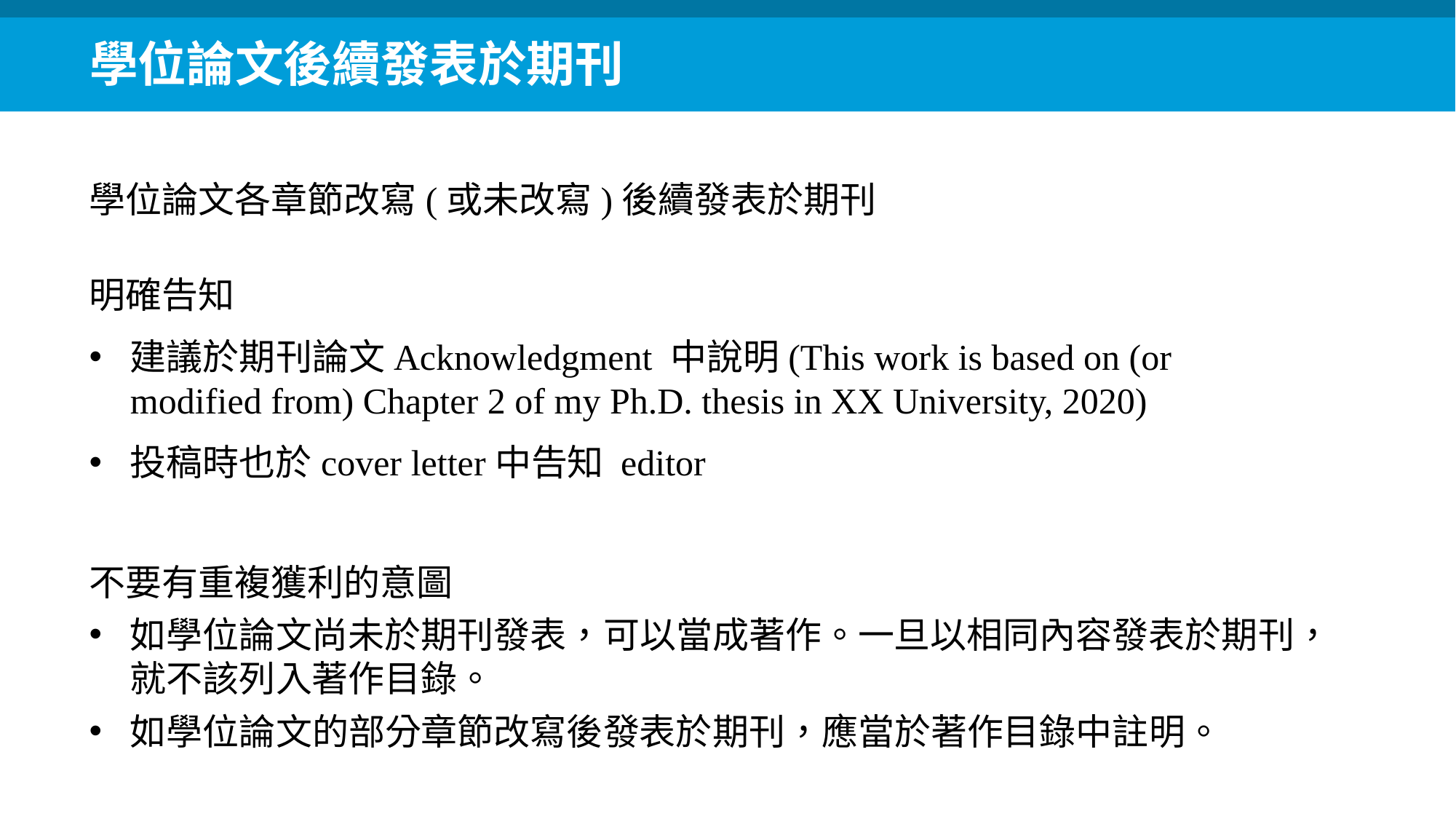

學位論文後續發表於期刊
學位論文各章節改寫(或未改寫)後續發表於期刊
明確告知
建議於期刊論文Acknowledgment 中說明(This work is based on (or modified from) Chapter 2 of my Ph.D. thesis in XX University, 2020)
投稿時也於cover letter中告知 editor
不要有重複獲利的意圖
如學位論文尚未於期刊發表，可以當成著作。一旦以相同內容發表於期刊，就不該列入著作目錄。
如學位論文的部分章節改寫後發表於期刊，應當於著作目錄中註明。